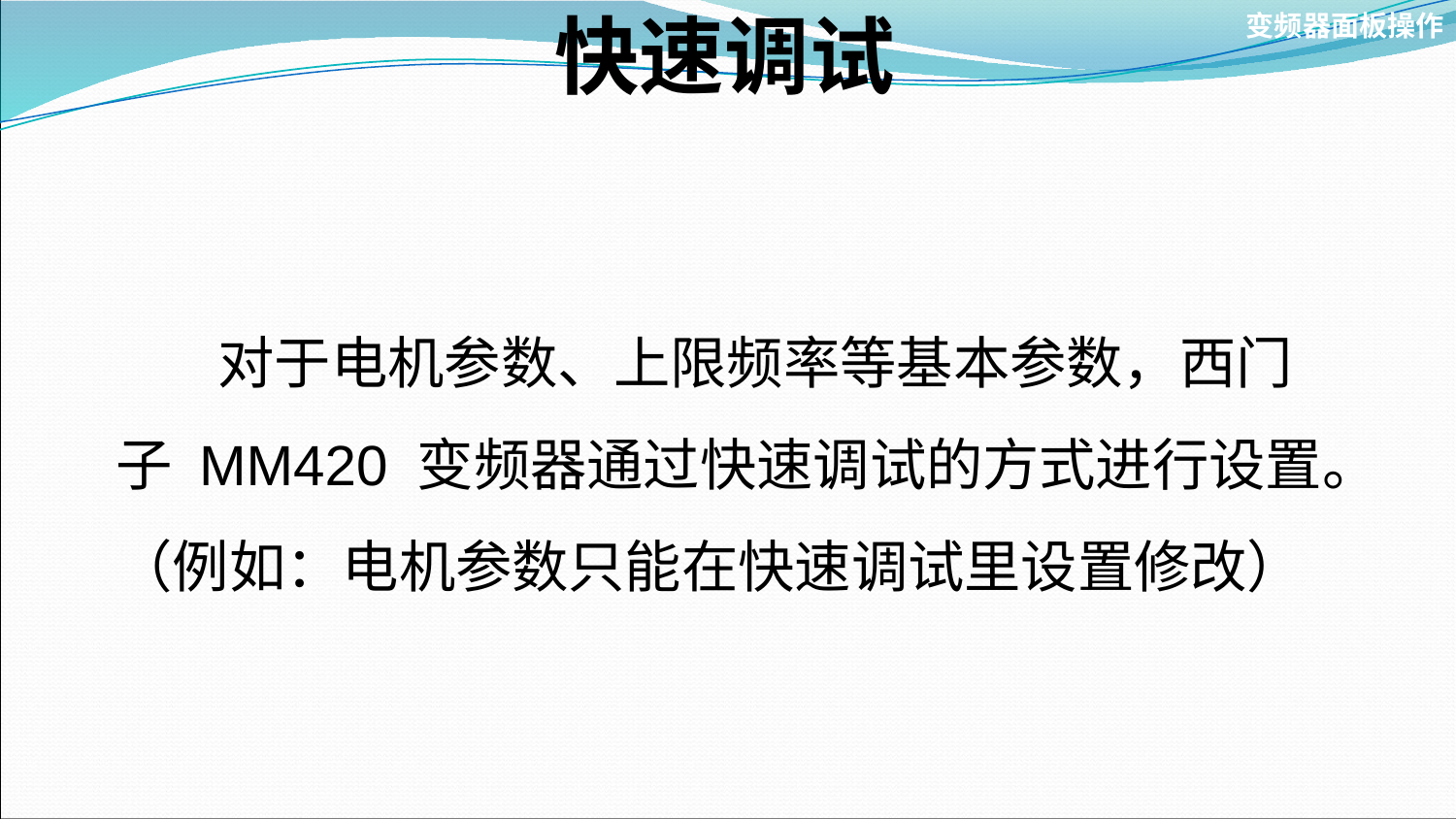

快速调试
变频器面板操作
       对于电机参数、上限频率等基本参数，西门子 MM420 变频器通过快速调试的方式进行设置。（例如：电机参数只能在快速调试里设置修改）
5